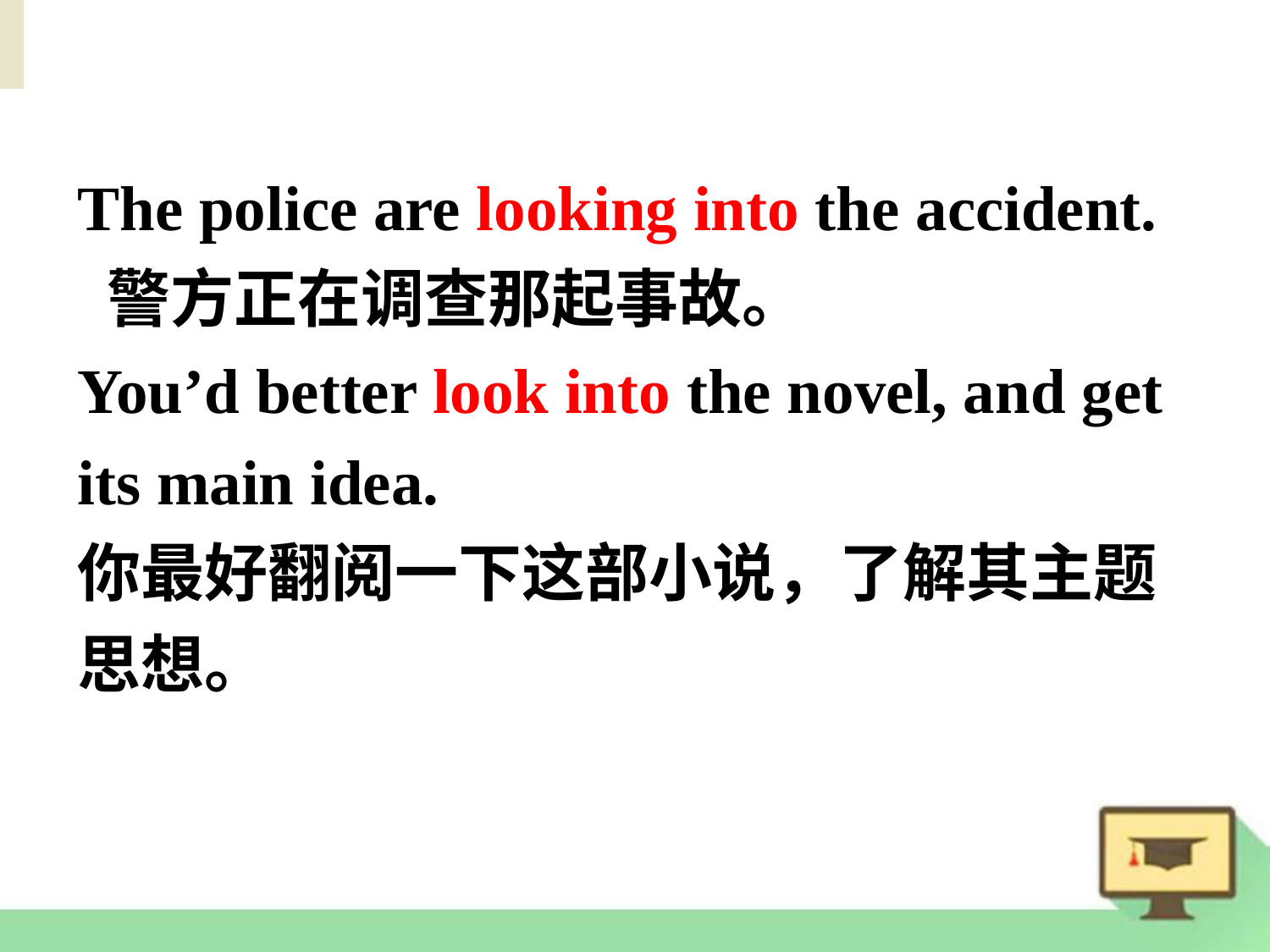

The police are looking into the accident.
 警方正在调查那起事故。
You’d better look into the novel, and get its main idea.
你最好翻阅一下这部小说，了解其主题思想。